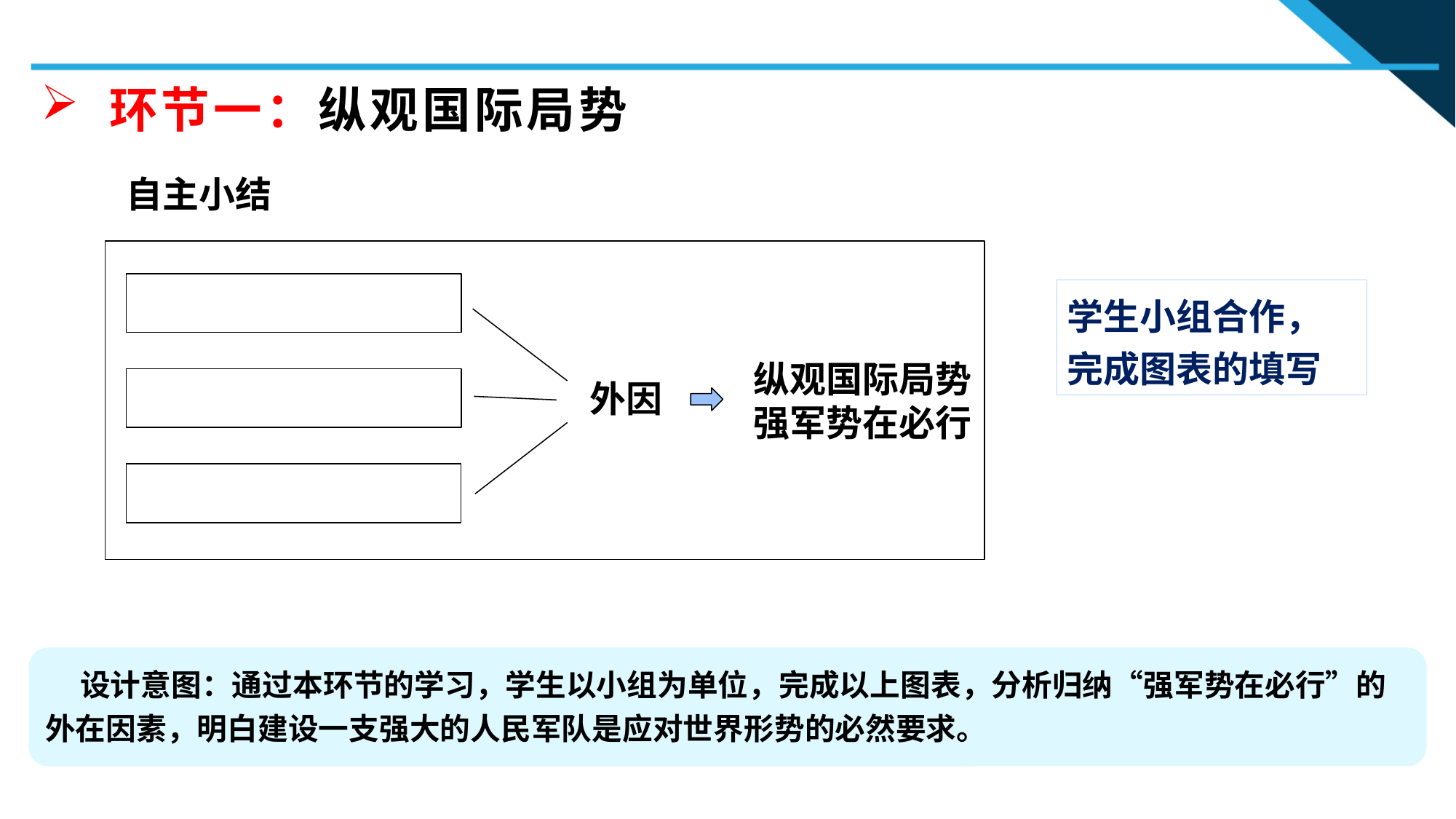

环节一：纵观国际局势
自主小结

学生小组合作，完成图表的填写
纵观国际局势
强军势在必行

外因

    设计意图：通过本环节的学习，学生以小组为单位，完成以上图表，分析归纳“强军势在必行”的外在因素，明白建设一支强大的人民军队是应对世界形势的必然要求。